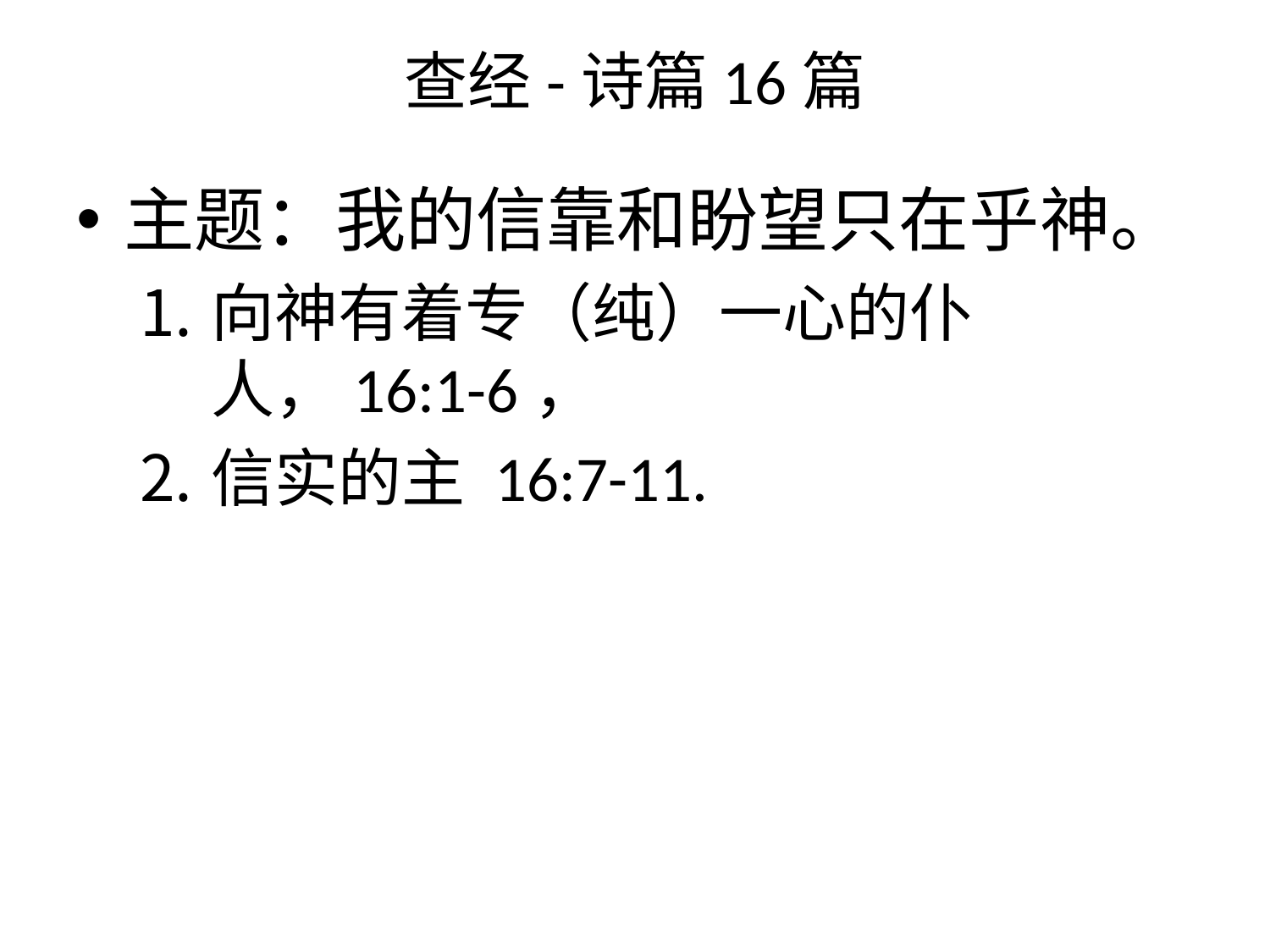

# 查经-诗篇16篇
主题：我的信靠和盼望只在乎神。
向神有着专（纯）一心的仆人，16:1-6，
信实的主 16:7-11.